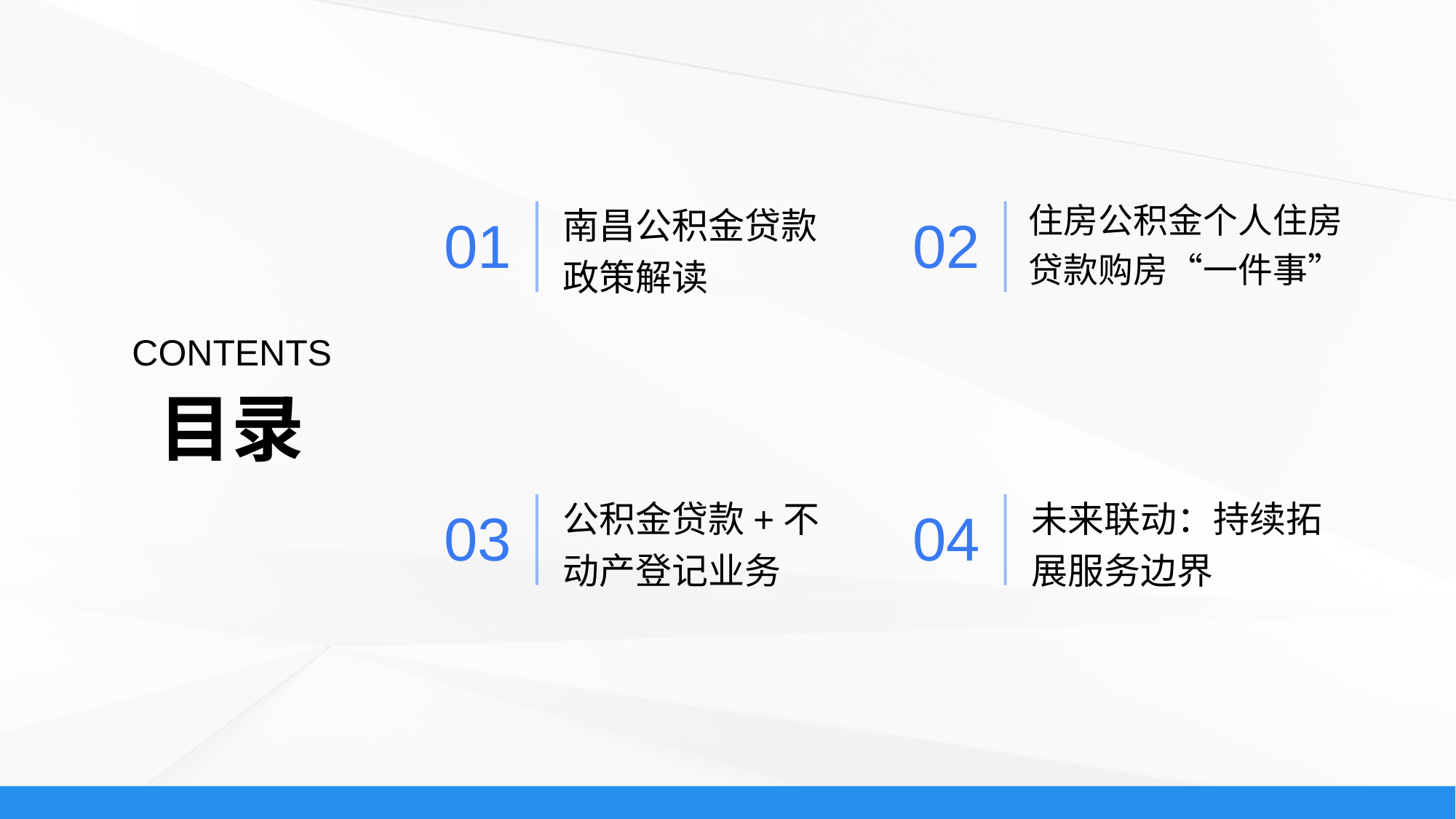

南昌公积金贷款政策解读

01
02
住房公积金个人住房贷款购房“一件事”

CONTENTS
目录
公积金贷款+不动产登记业务
未来联动：持续拓展服务边界

03
04